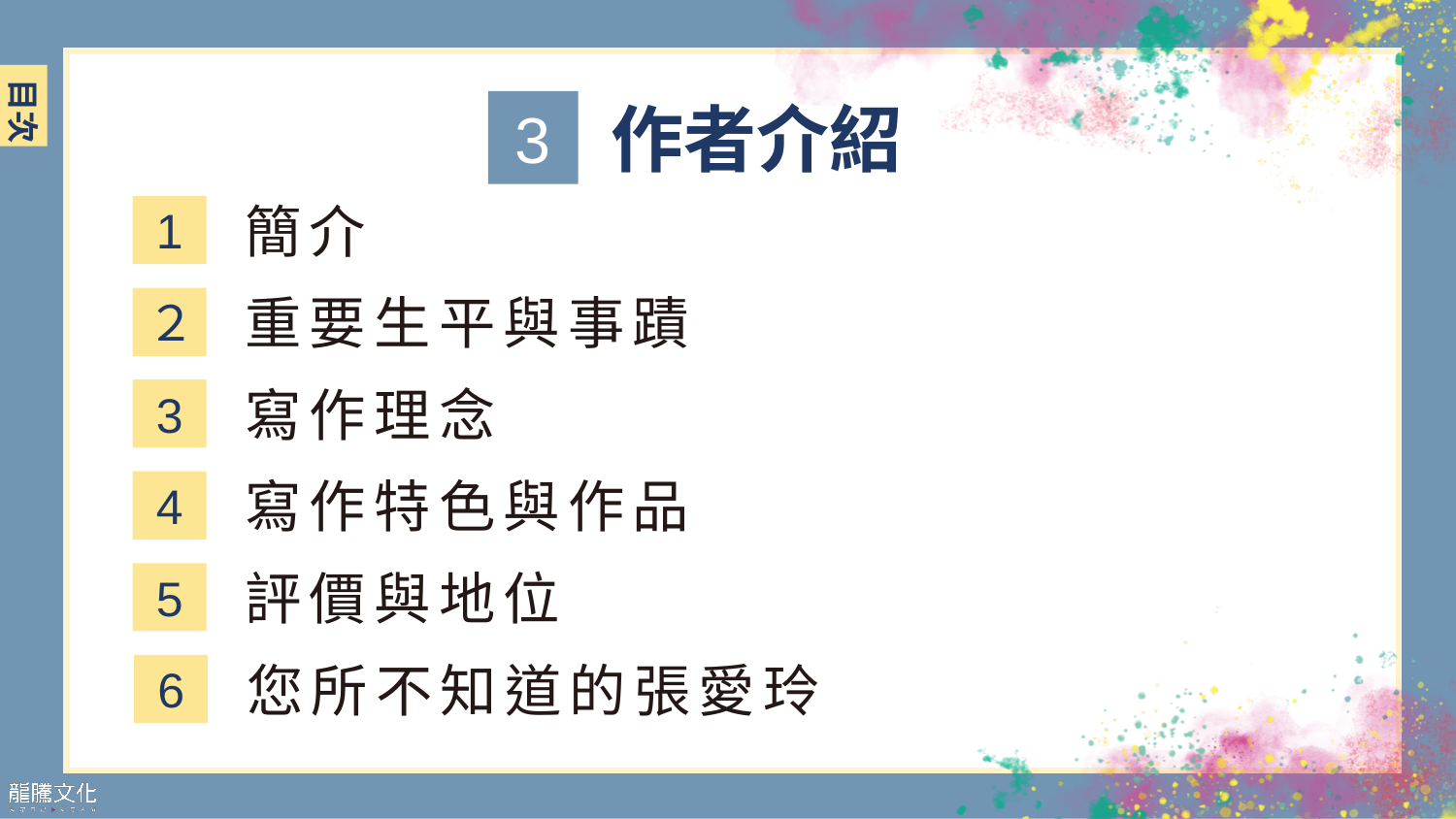

作者介紹
3
簡介

1
重要生平與事蹟

２
寫作理念

3
寫作特色與作品

4
評價與地位

5
您所不知道的張愛玲

6